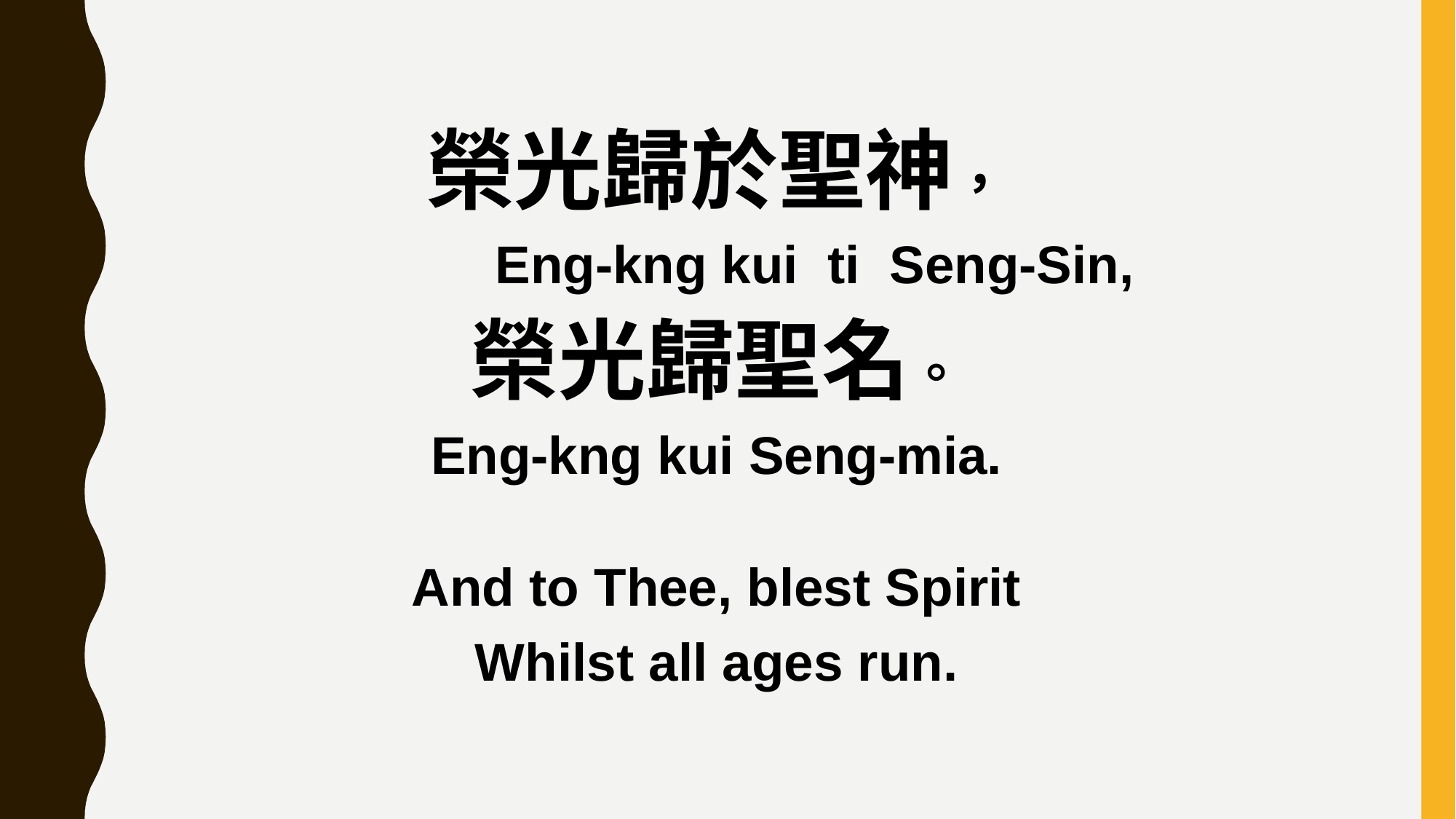

榮光歸於聖神，
                      Eng-kng kui  ti  Seng-Sin,
榮光歸聖名。
Eng-kng kui Seng-mia.

And to Thee, blest Spirit
Whilst all ages run.